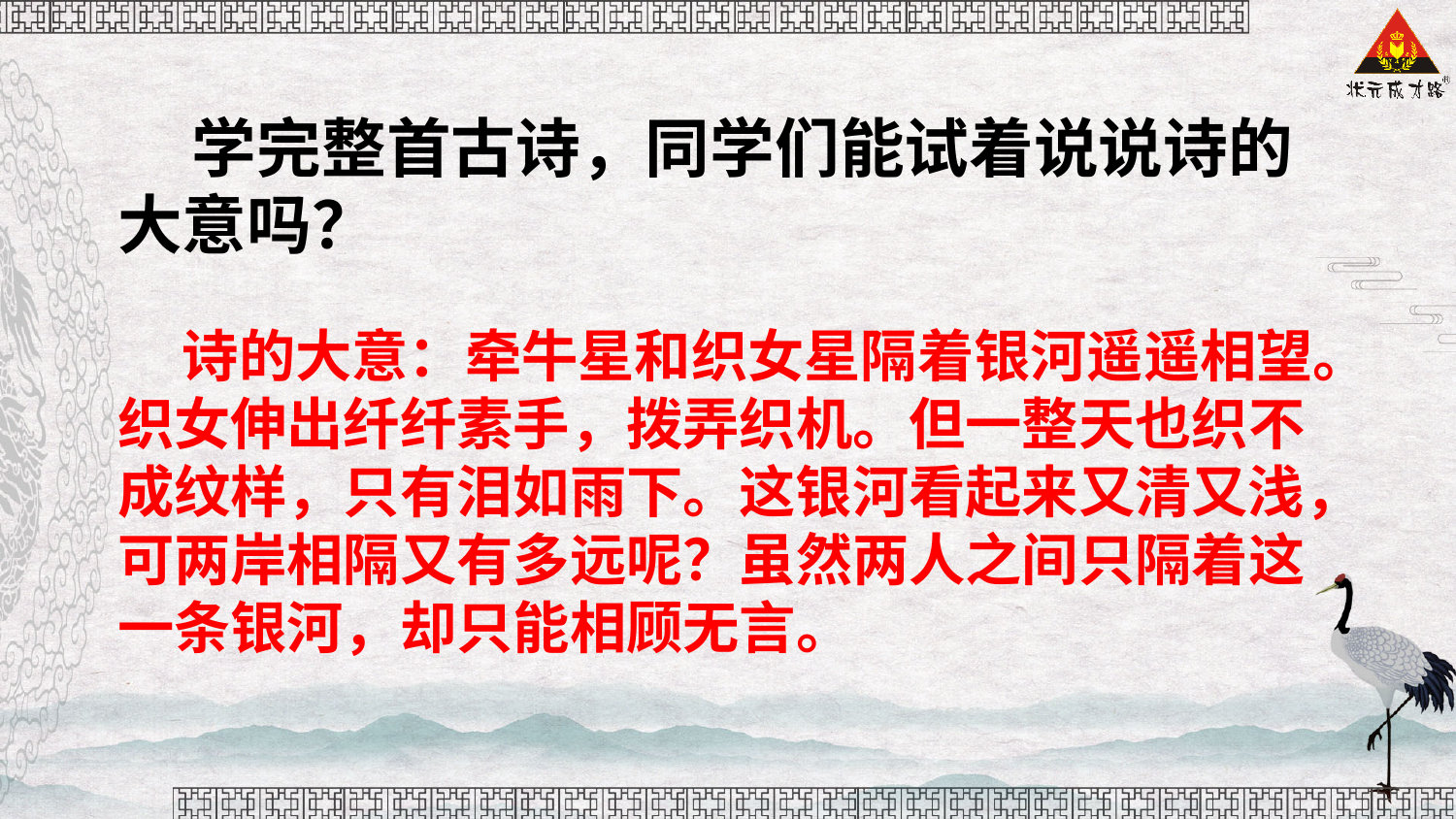

学完整首古诗，同学们能试着说说诗的大意吗？

    诗的大意：牵牛星和织女星隔着银河遥遥相望。织女伸出纤纤素手，拨弄织机。但一整天也织不成纹样，只有泪如雨下。这银河看起来又清又浅，可两岸相隔又有多远呢？虽然两人之间只隔着这一条银河，却只能相顾无言。